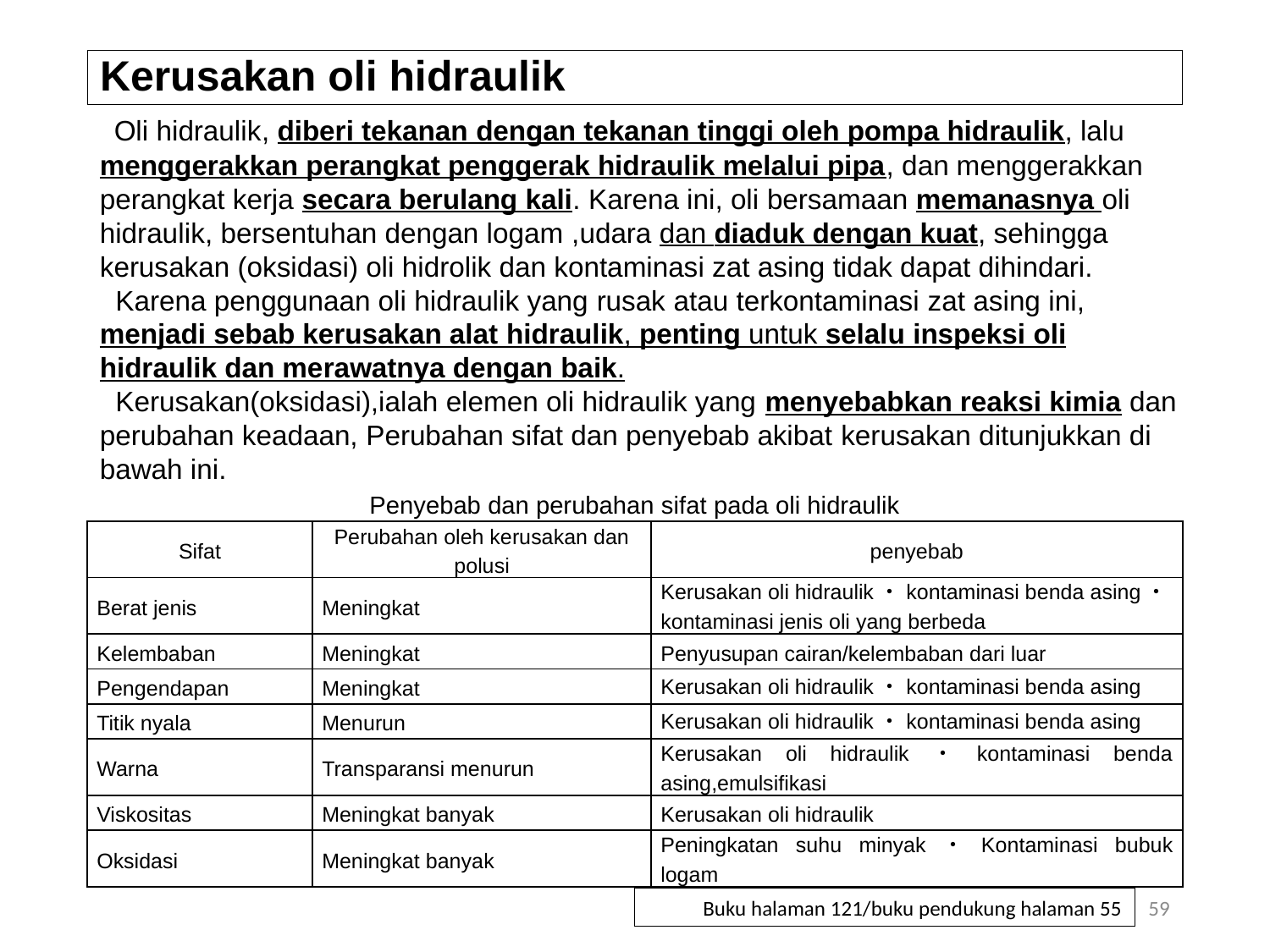

# Kerusakan oli hidraulik
  Oli hidraulik, diberi tekanan dengan tekanan tinggi oleh pompa hidraulik, lalu menggerakkan perangkat penggerak hidraulik melalui pipa, dan menggerakkan perangkat kerja secara berulang kali. Karena ini, oli bersamaan memanasnya oli hidraulik, bersentuhan dengan logam ,udara dan diaduk dengan kuat, sehingga kerusakan (oksidasi) oli hidrolik dan kontaminasi zat asing tidak dapat dihindari.
  Karena penggunaan oli hidraulik yang rusak atau terkontaminasi zat asing ini, menjadi sebab kerusakan alat hidraulik, penting untuk selalu inspeksi oli hidraulik dan merawatnya dengan baik.
  Kerusakan(oksidasi),ialah elemen oli hidraulik yang menyebabkan reaksi kimia dan perubahan keadaan, Perubahan sifat dan penyebab akibat kerusakan ditunjukkan di bawah ini.
Penyebab dan perubahan sifat pada oli hidraulik
| Sifat | Perubahan oleh kerusakan dan polusi | penyebab |
| --- | --- | --- |
| Berat jenis | Meningkat | Kerusakan oli hidraulik・kontaminasi benda asing・kontaminasi jenis oli yang berbeda |
| Kelembaban | Meningkat | Penyusupan cairan/kelembaban dari luar |
| Pengendapan | Meningkat | Kerusakan oli hidraulik・kontaminasi benda asing |
| Titik nyala | Menurun | Kerusakan oli hidraulik・kontaminasi benda asing |
| Warna | Transparansi menurun | Kerusakan oli hidraulik・kontaminasi benda asing,emulsifikasi |
| Viskositas | Meningkat banyak | Kerusakan oli hidraulik |
| Oksidasi | Meningkat banyak | Peningkatan suhu minyak・Kontaminasi bubuk logam |
59
Buku halaman 121/buku pendukung halaman 55